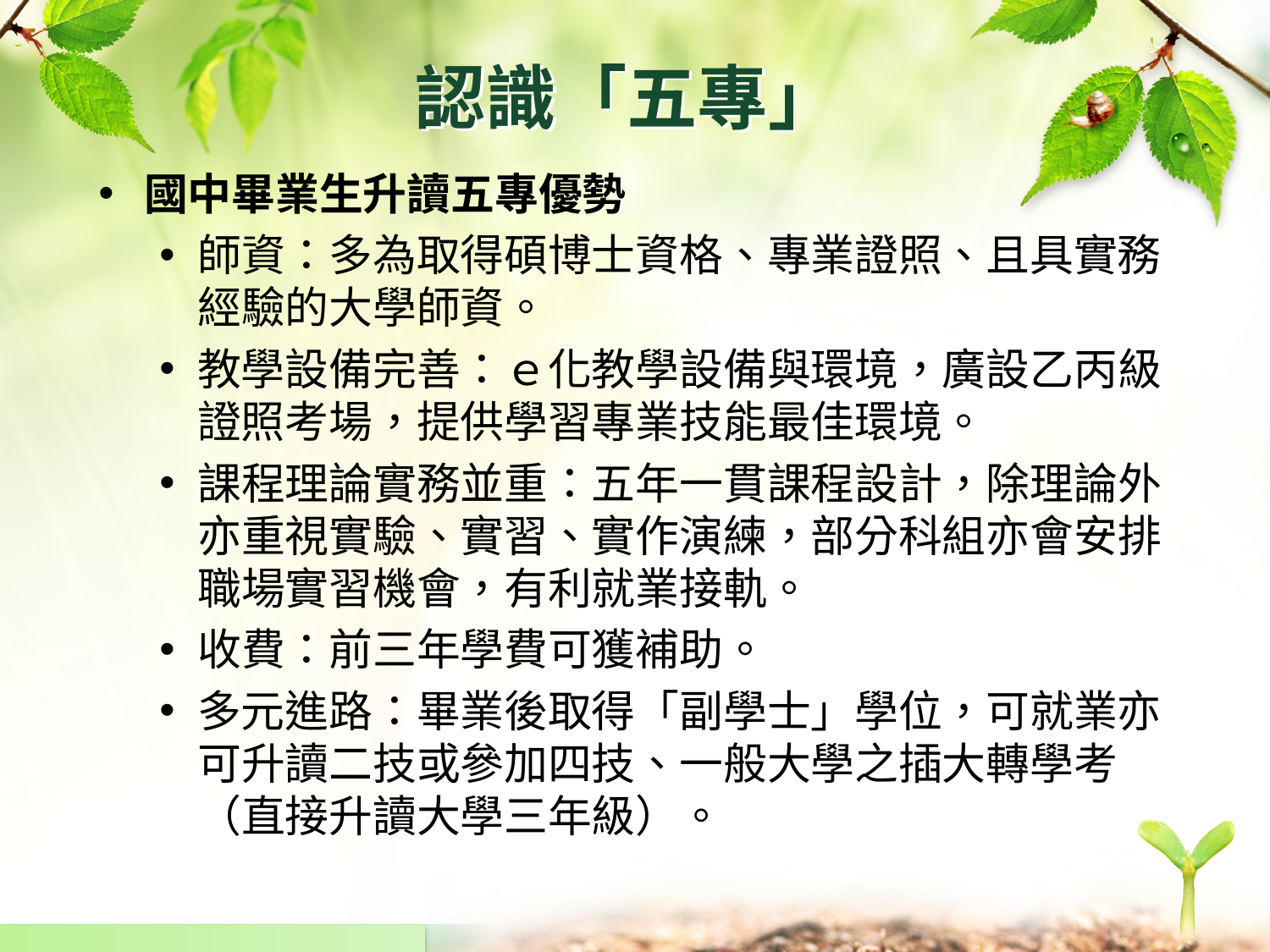

# 認識「五專」
國中畢業生升讀五專優勢
師資：多為取得碩博士資格、專業證照、且具實務經驗的大學師資。
教學設備完善：ｅ化教學設備與環境，廣設乙丙級證照考場，提供學習專業技能最佳環境。
課程理論實務並重：五年一貫課程設計，除理論外亦重視實驗、實習、實作演練，部分科組亦會安排職場實習機會，有利就業接軌。
收費：前三年學費可獲補助。
多元進路：畢業後取得「副學士」學位，可就業亦可升讀二技或參加四技、一般大學之插大轉學考（直接升讀大學三年級）。